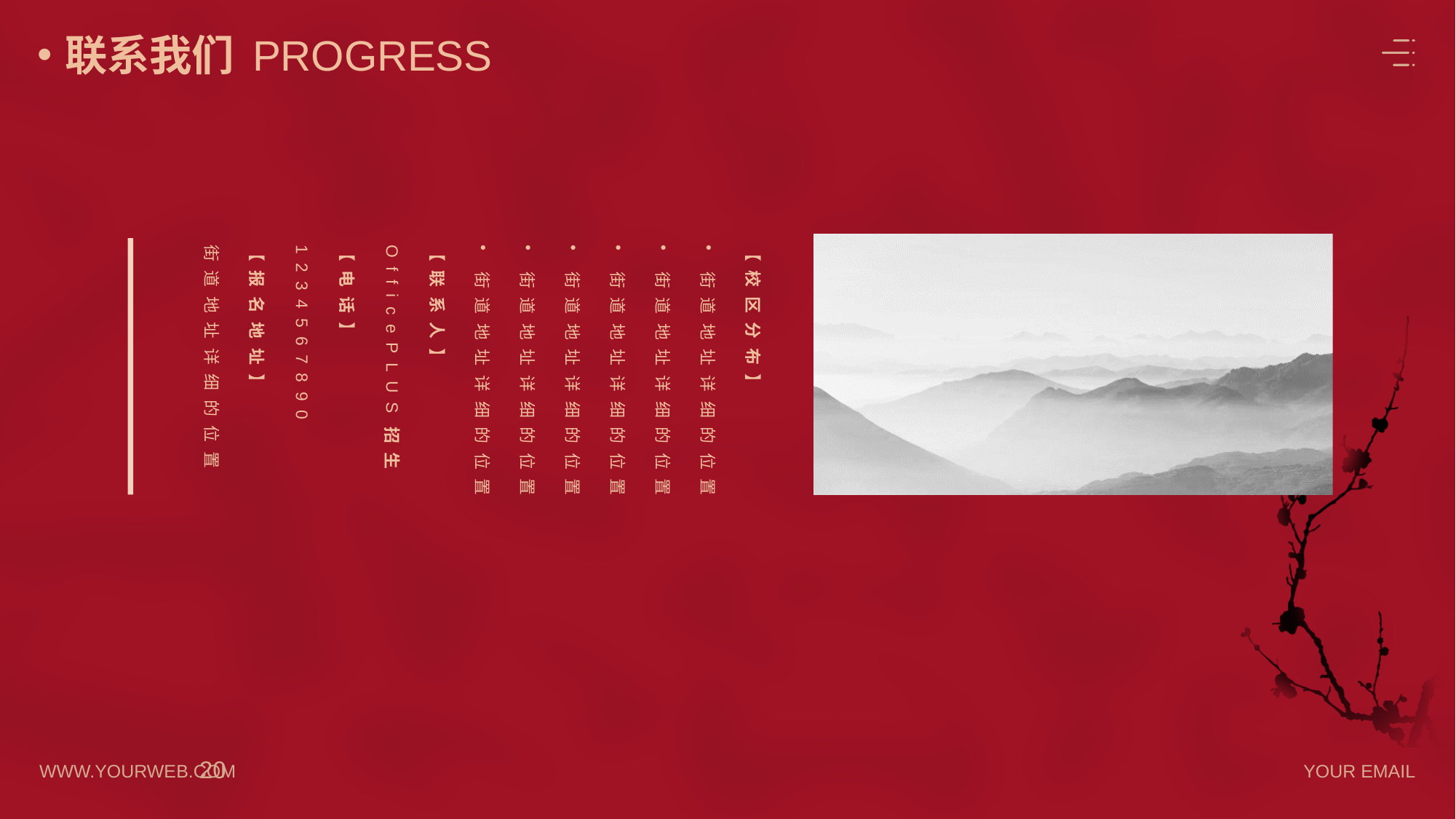

联系我们
PROGRESS
【校区分布】
街道地址详细的位置
街道地址详细的位置
街道地址详细的位置
街道地址详细的位置
街道地址详细的位置
街道地址详细的位置
【联系人】
OfficePLUS招生
【电话】
1234567890
【报名地址】
街道地址详细的位置

20